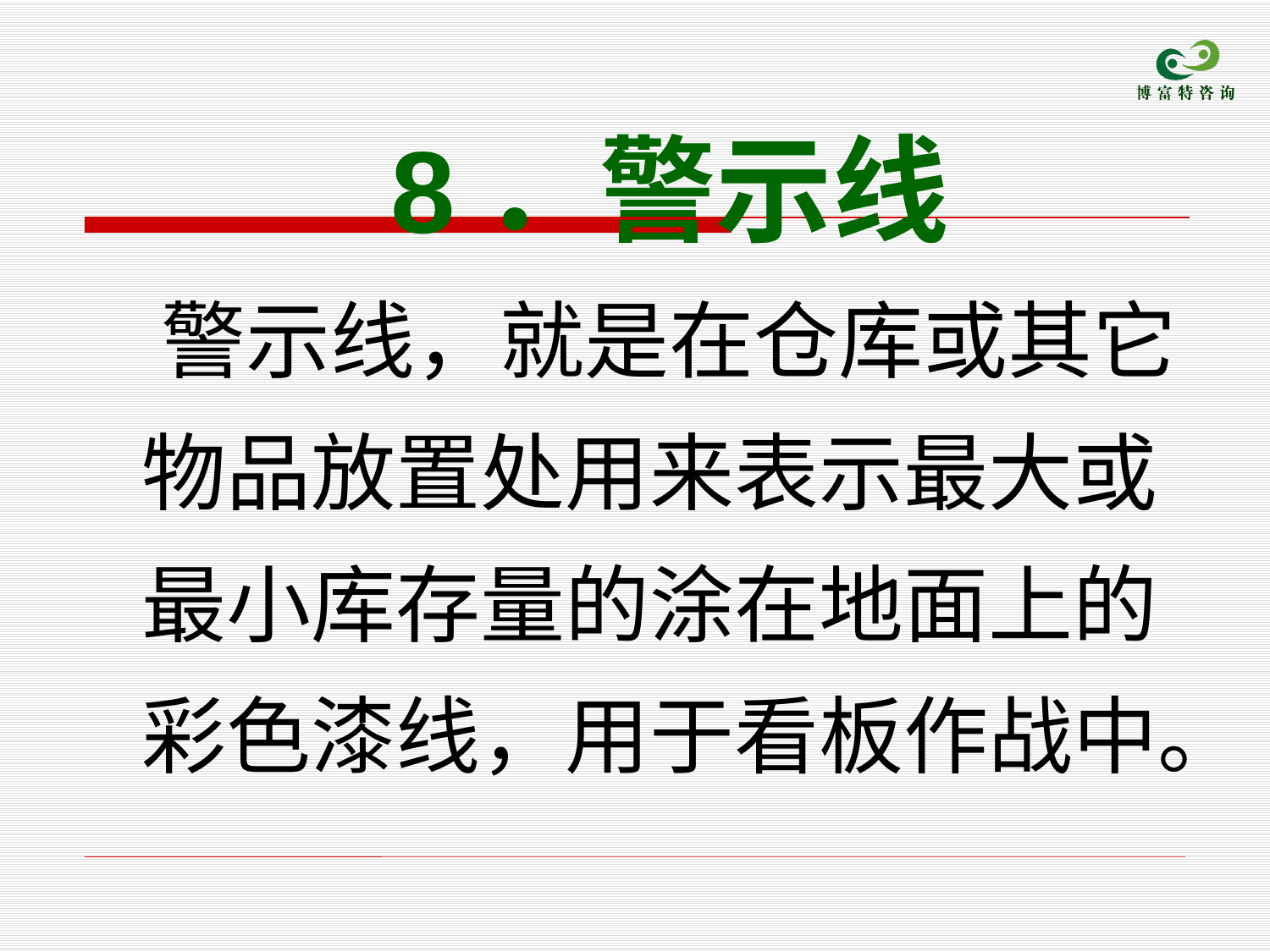

8．警示线
警示线，就是在仓库或其它物品放置处用来表示最大或最小库存量的涂在地面上的彩色漆线，用于看板作战中。
476